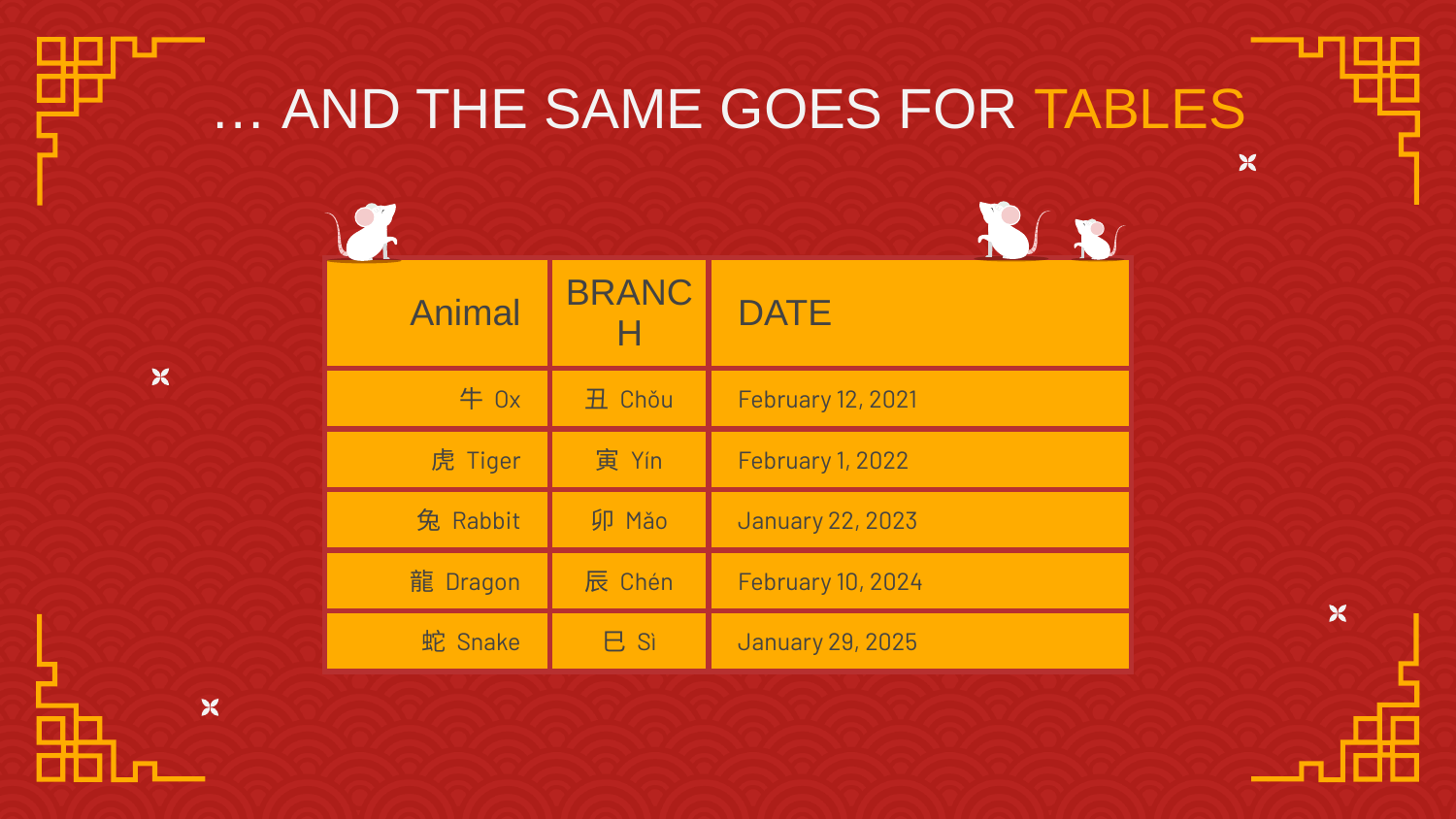

# … AND THE SAME GOES FOR TABLES

| Animal | BRANCH | DATE |
| --- | --- | --- |
| 牛 Ox | 丑 Chǒu | February 12, 2021 |
| 虎 Tiger | 寅 Yín | February 1, 2022 |
| 兔 Rabbit | 卯 Mǎo | January 22, 2023 |
| 龍 Dragon | 辰 Chén | February 10, 2024 |
| 蛇 Snake | 巳 Sì | January 29, 2025 |